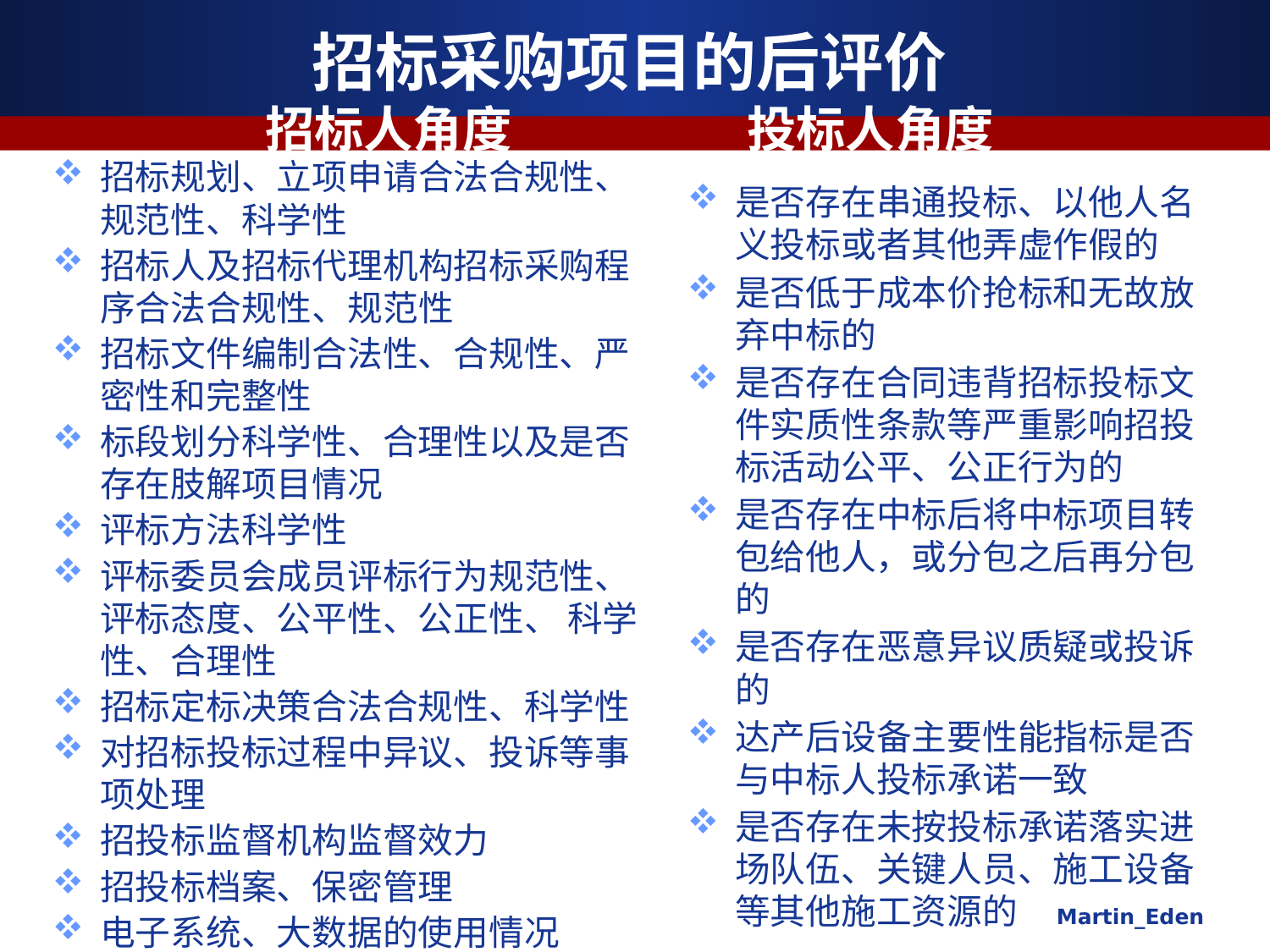

# 招标采购项目的后评价 招标人角度                     投标人角度
招标规划、立项申请合法合规性、规范性、科学性
招标人及招标代理机构招标采购程序合法合规性、规范性
招标文件编制合法性、合规性、严密性和完整性
标段划分科学性、合理性以及是否存在肢解项目情况
评标方法科学性
评标委员会成员评标行为规范性、评标态度、公平性、公正性、 科学性、合理性
招标定标决策合法合规性、科学性
对招标投标过程中异议、投诉等事项处理
招投标监督机构监督效力
招投标档案、保密管理
电子系统、大数据的使用情况
是否存在串通投标、以他人名义投标或者其他弄虚作假的
是否低于成本价抢标和无故放弃中标的
是否存在合同违背招标投标文件实质性条款等严重影响招投标活动公平、公正行为的
是否存在中标后将中标项目转包给他人，或分包之后再分包的
是否存在恶意异议质疑或投诉的
达产后设备主要性能指标是否与中标人投标承诺一致
是否存在未按投标承诺落实进场队伍、关键人员、施工设备等其他施工资源的
Martin_Eden